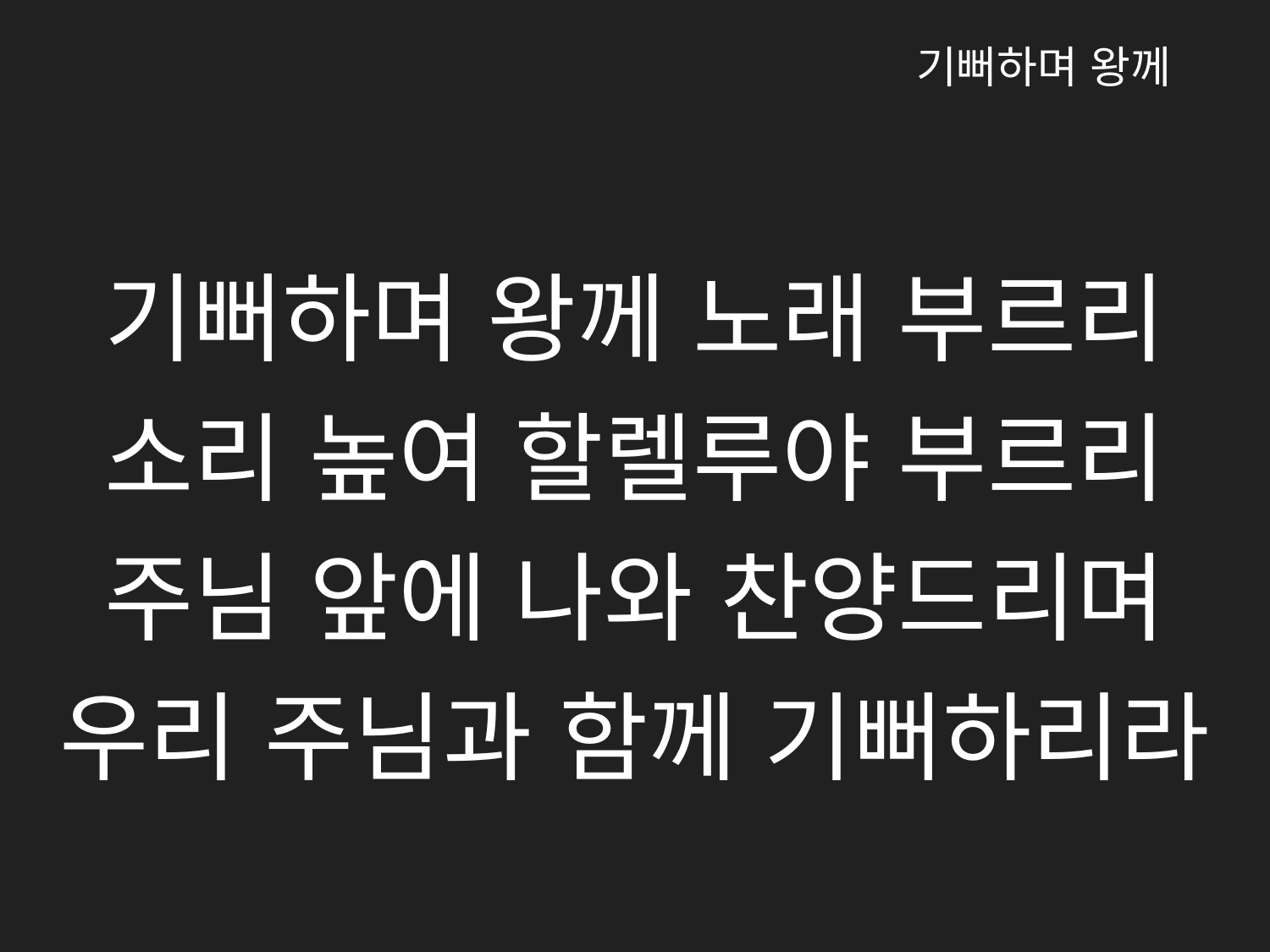

기뻐하며 왕께
기뻐하며 왕께 노래 부르리
소리 높여 할렐루야 부르리
주님 앞에 나와 찬양드리며
우리 주님과 함께 기뻐하리라